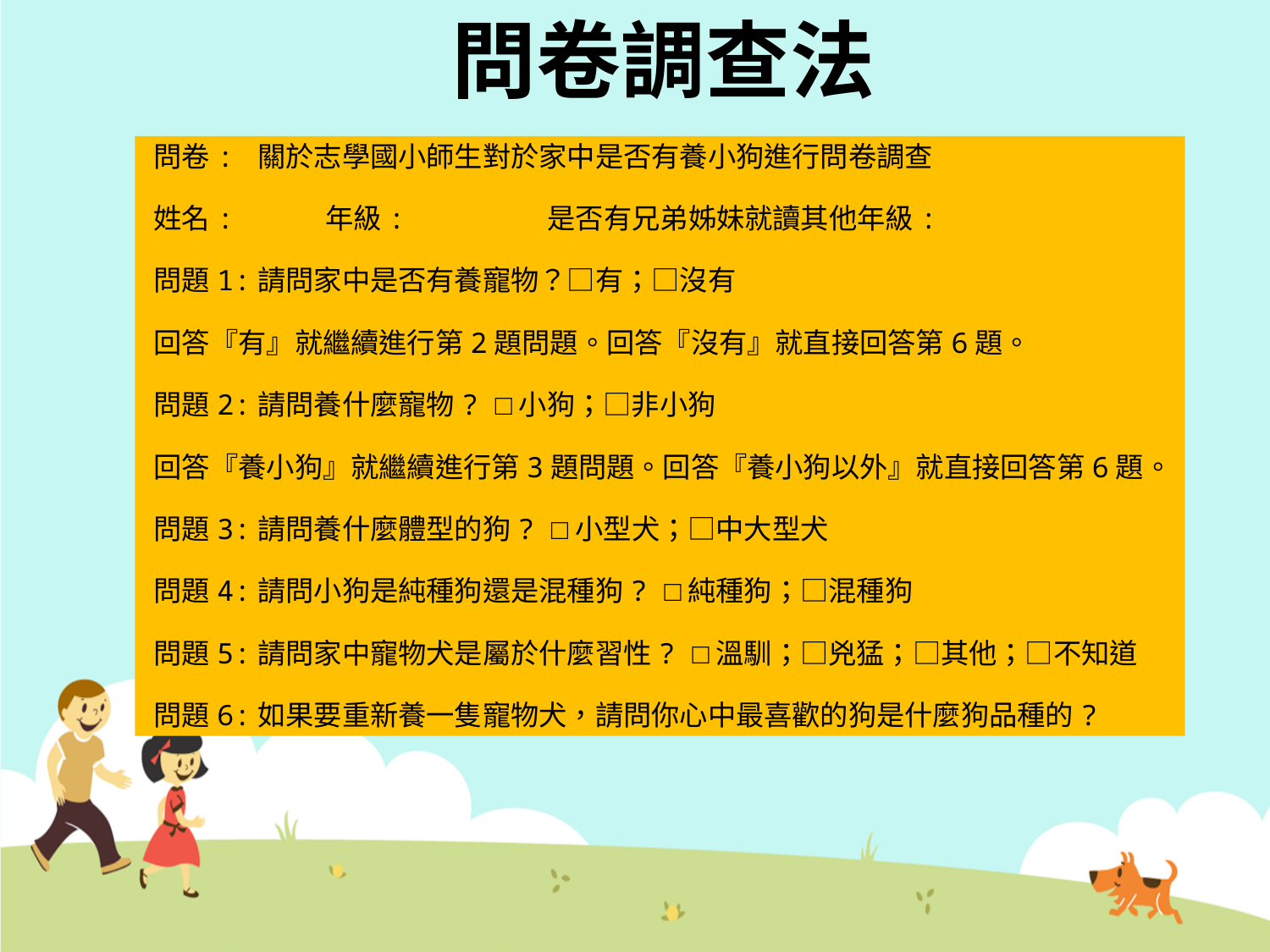

# 問卷調查法
問卷: 關於志學國小師生對於家中是否有養小狗進行問卷調查
姓名:     年級:        是否有兄弟姊妹就讀其他年級:
問題1:請問家中是否有養寵物？□有；□沒有
回答『有』就繼續進行第2題問題。回答『沒有』就直接回答第6題。
問題2:請問養什麼寵物? □小狗；□非小狗
回答『養小狗』就繼續進行第3題問題。回答『養小狗以外』就直接回答第6題。
問題3:請問養什麼體型的狗? □小型犬；□中大型犬
問題4:請問小狗是純種狗還是混種狗? □純種狗；□混種狗
問題5:請問家中寵物犬是屬於什麼習性? □溫馴；□兇猛；□其他；□不知道
問題6:如果要重新養一隻寵物犬，請問你心中最喜歡的狗是什麼狗品種的?